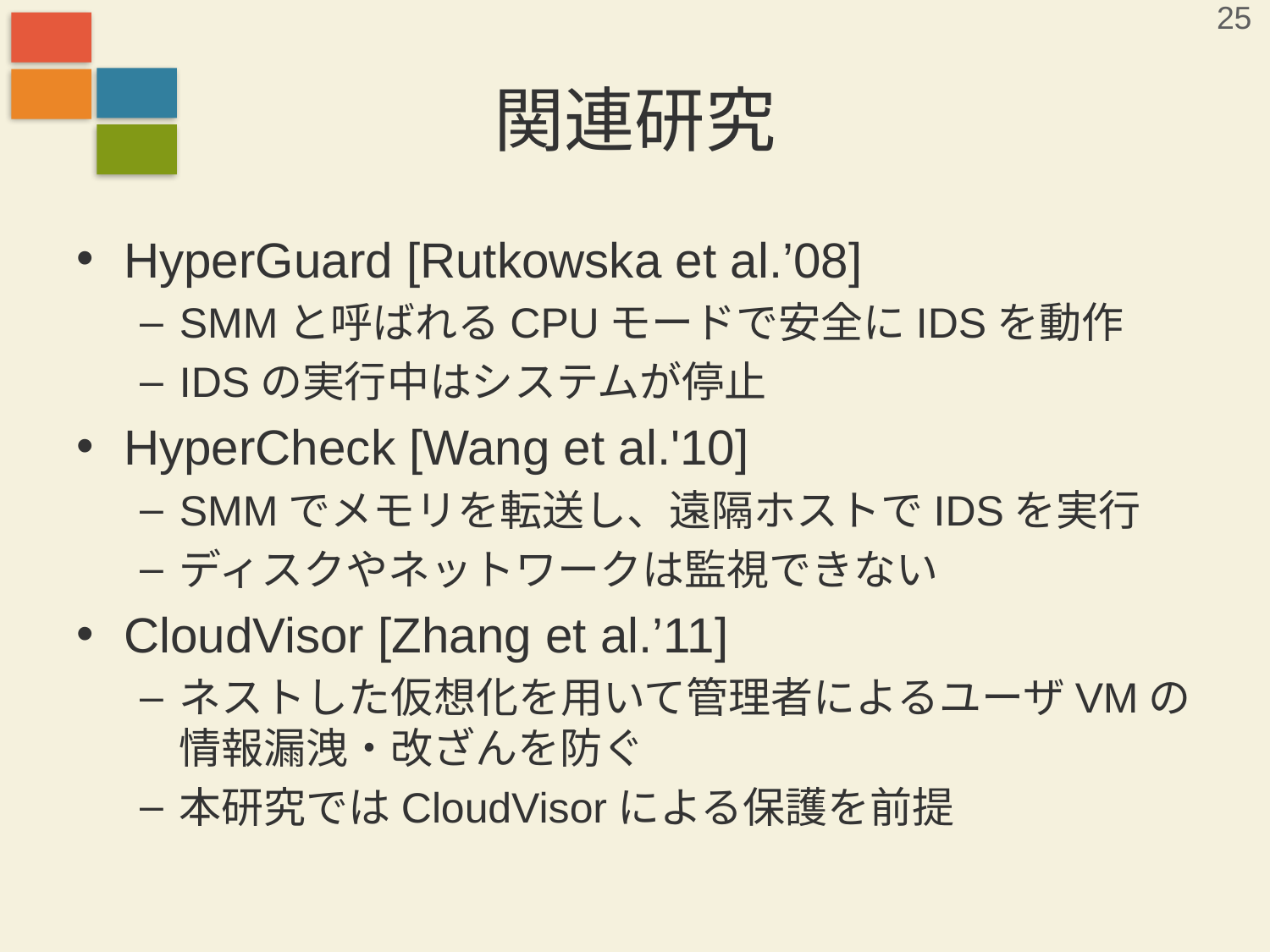

25
# 関連研究
HyperGuard [Rutkowska et al.’08]
SMMと呼ばれるCPUモードで安全にIDSを動作
IDSの実行中はシステムが停止
HyperCheck [Wang et al.'10]
SMMでメモリを転送し、遠隔ホストでIDSを実行
ディスクやネットワークは監視できない
CloudVisor [Zhang et al.’11]
ネストした仮想化を用いて管理者によるユーザVMの情報漏洩・改ざんを防ぐ
本研究ではCloudVisorによる保護を前提